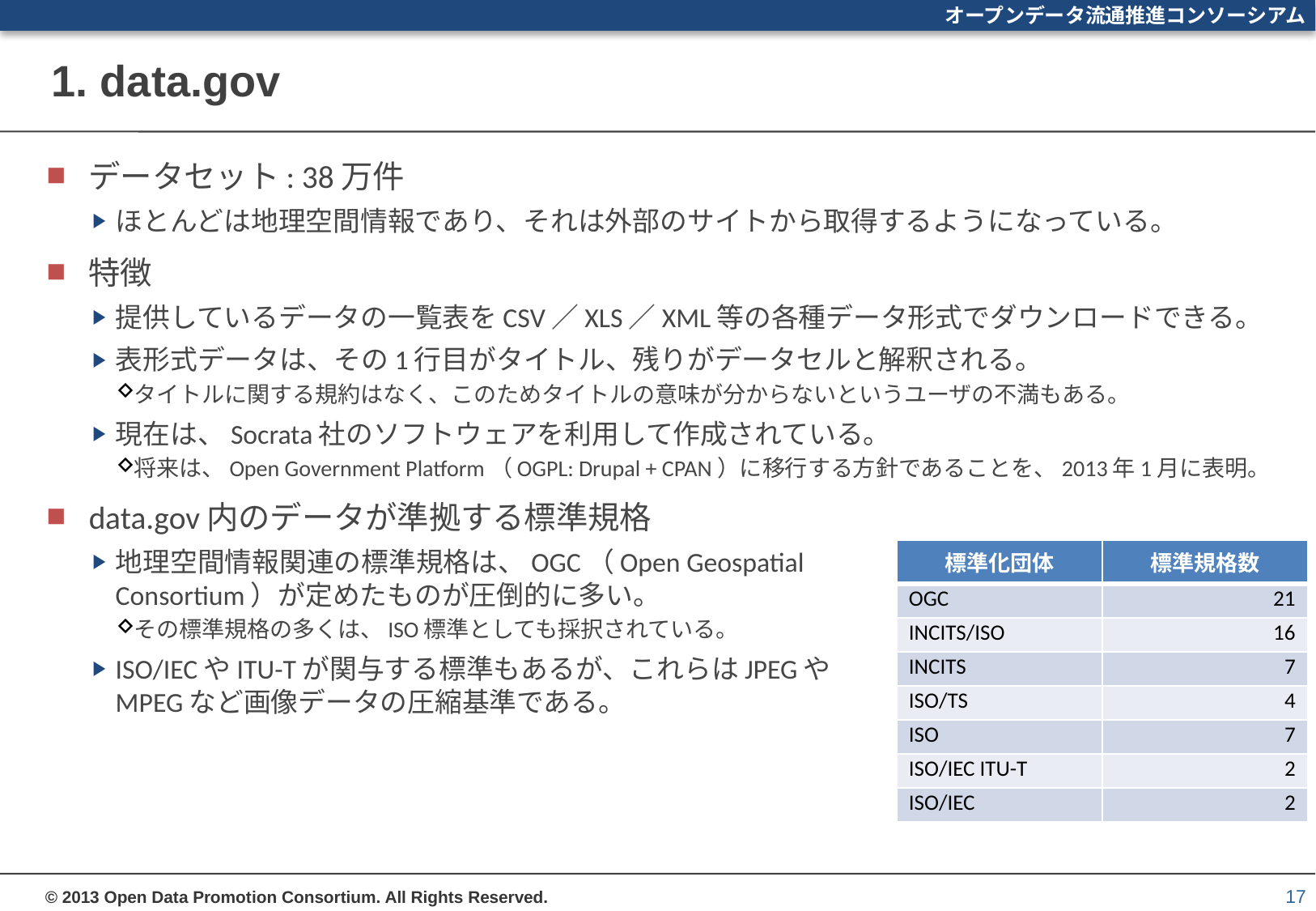

# 1. data.gov
データセット: 38万件
ほとんどは地理空間情報であり、それは外部のサイトから取得するようになっている。
特徴
提供しているデータの一覧表をCSV／XLS／XML等の各種データ形式でダウンロードできる。
表形式データは、その1行目がタイトル、残りがデータセルと解釈される。
タイトルに関する規約はなく、このためタイトルの意味が分からないというユーザの不満もある。
現在は、Socrata社のソフトウェアを利用して作成されている。
将来は、Open Government Platform（OGPL: Drupal + CPAN）に移行する方針であることを、2013年1月に表明。
data.gov内のデータが準拠する標準規格
地理空間情報関連の標準規格は、OGC（Open Geospatial
Consortium）が定めたものが圧倒的に多い。
その標準規格の多くは、ISO標準としても採択されている。
ISO/IECやITU-Tが関与する標準もあるが、これらはJPEGや
MPEGなど画像データの圧縮基準である。

| 標準化団体 | 標準規格数 |
| --- | --- |
| OGC | 21 |
| INCITS/ISO | 16 |
| INCITS | 7 |
| ISO/TS | 4 |
| ISO | 7 |
| ISO/IEC ITU-T | 2 |
| ISO/IEC | 2 |
17